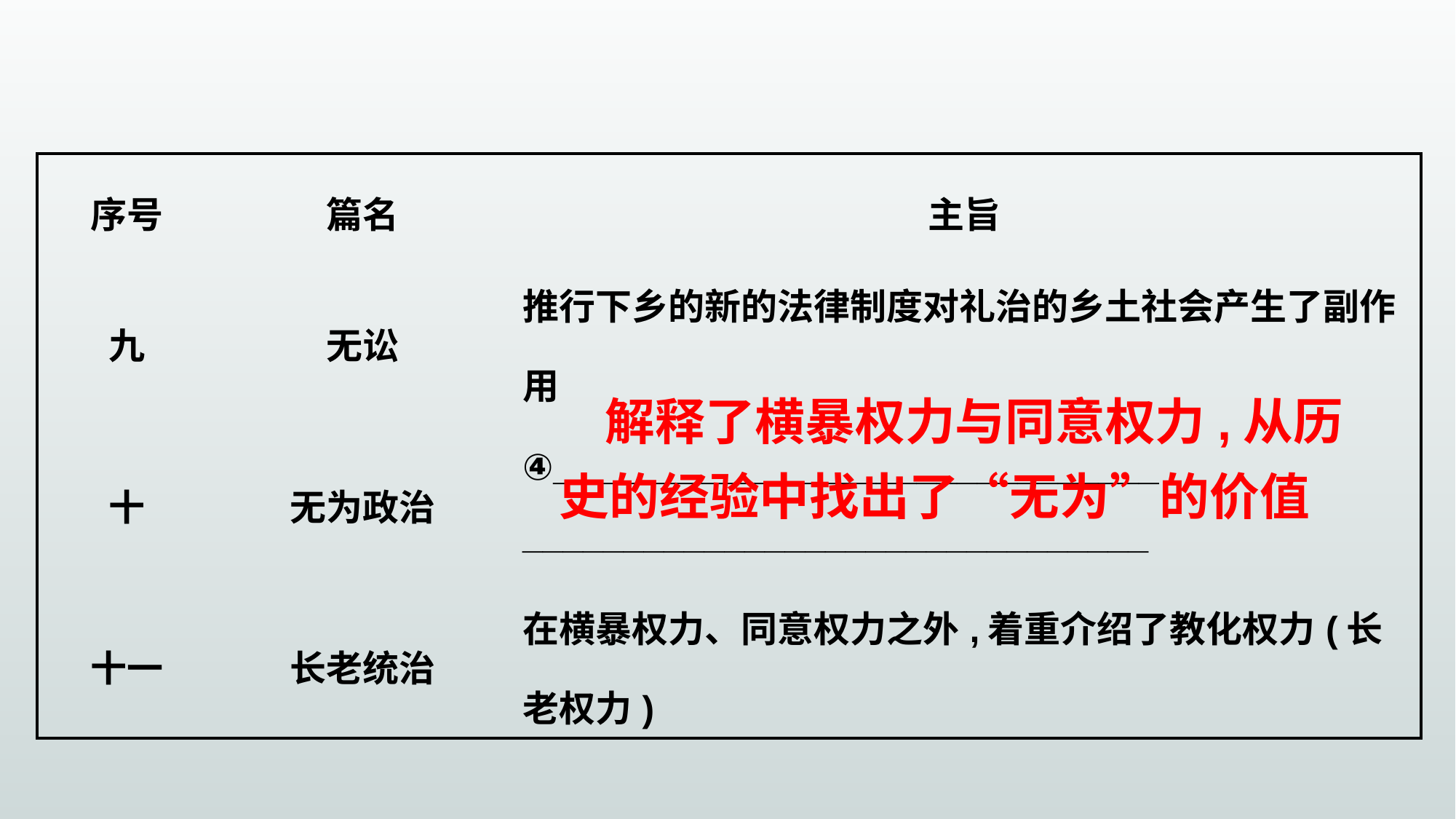

| 序号 | 篇名 | 主旨 |
| --- | --- | --- |
| 九 | 无讼 | 推行下乡的新的法律制度对礼治的乡土社会产生了副作用 |
| 十 | 无为政治 | ④\_\_\_\_\_\_\_\_\_\_\_\_\_\_\_\_\_\_\_\_\_\_\_\_\_\_\_\_\_\_ \_\_\_\_\_\_\_\_\_\_\_\_\_\_\_\_\_\_\_\_\_\_\_\_\_\_\_\_\_\_\_ |
| 十一 | 长老统治 | 在横暴权力、同意权力之外,着重介绍了教化权力(长老权力) |
解释了横暴权力与同意权力,从历
史的经验中找出了“无为”的价值